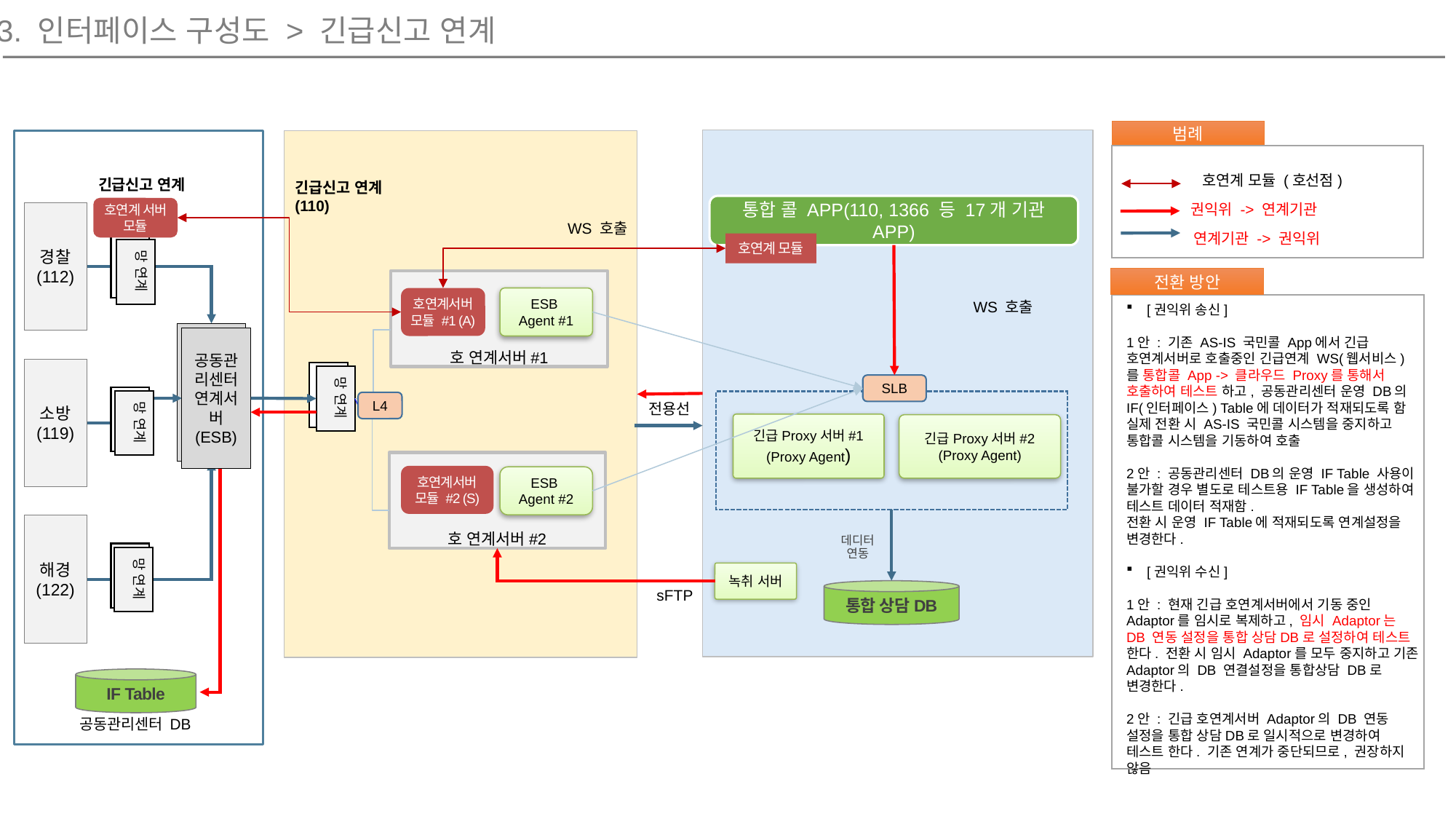

3. 인터페이스 구성도 > 긴급신고 연계
범례
민간클라우드
행정안전부
과천센터

호연계 모듈 (호선점)
긴급신고 연계
긴급신고 연계(110)
권익위 -> 연계기관
통합 콜 APP(110, 1366 등 17개 기관 APP)
호연계 서버 모듈
경찰
(112)
WS 호출
연계기관 -> 권익위
호연계 모듈
망연계
망 연계
전환 방안
호 연계서버#1
호연계서버
모듈 #1 (A)
ESB
Agent #1
WS 호출

[권익위 송신]

1안 : 기존 AS-IS 국민콜 App에서 긴급 호연계서버로 호출중인 긴급연계 WS(웹서비스)를 통합콜 App -> 클라우드 Proxy를 통해서 호출하여 테스트 하고, 공동관리센터 운영 DB의 IF(인터페이스) Table에 데이터가 적재되도록 함
실제 전환 시 AS-IS 국민콜 시스템을 중지하고 통합콜 시스템을 기동하여 호출

2안 : 공동관리센터 DB의 운영 IF Table 사용이 불가할 경우 별도로 테스트용 IF Table을 생성하여 테스트 데이터 적재함.
전환 시 운영 IF Table에 적재되도록 연계설정을 변경한다.

[권익위 수신]

1안 : 현재 긴급 호연계서버에서 기동 중인 Adaptor를 임시로 복제하고, 임시 Adaptor는 DB 연동 설정을 통합 상담DB로 설정하여 테스트 한다. 전환 시 임시 Adaptor를 모두 중지하고 기존 Adaptor의 DB 연결설정을 통합상담 DB로 변경한다.

2안 : 긴급 호연계서버 Adaptor의 DB 연동 설정을 통합 상담DB로 일시적으로 변경하여 테스트 한다. 기존 연계가 중단되므로, 권장하지 않음

공동관리센터
연계서버
(ESB)
소방
(119)
망연계
망 연계
SLB
망연계
망 연계

L4
전용선
긴급Proxy서버#1
(Proxy Agent)
긴급Proxy서버#2
(Proxy Agent)
호 연계서버#2
호연계서버
모듈 #2 (S)
ESB
Agent #2
해경
(122)
데디터 연동
호선점
망연계
망 연계
녹취 서버
sFTP
통합 상담DB
IF Table
공동관리센터 DB